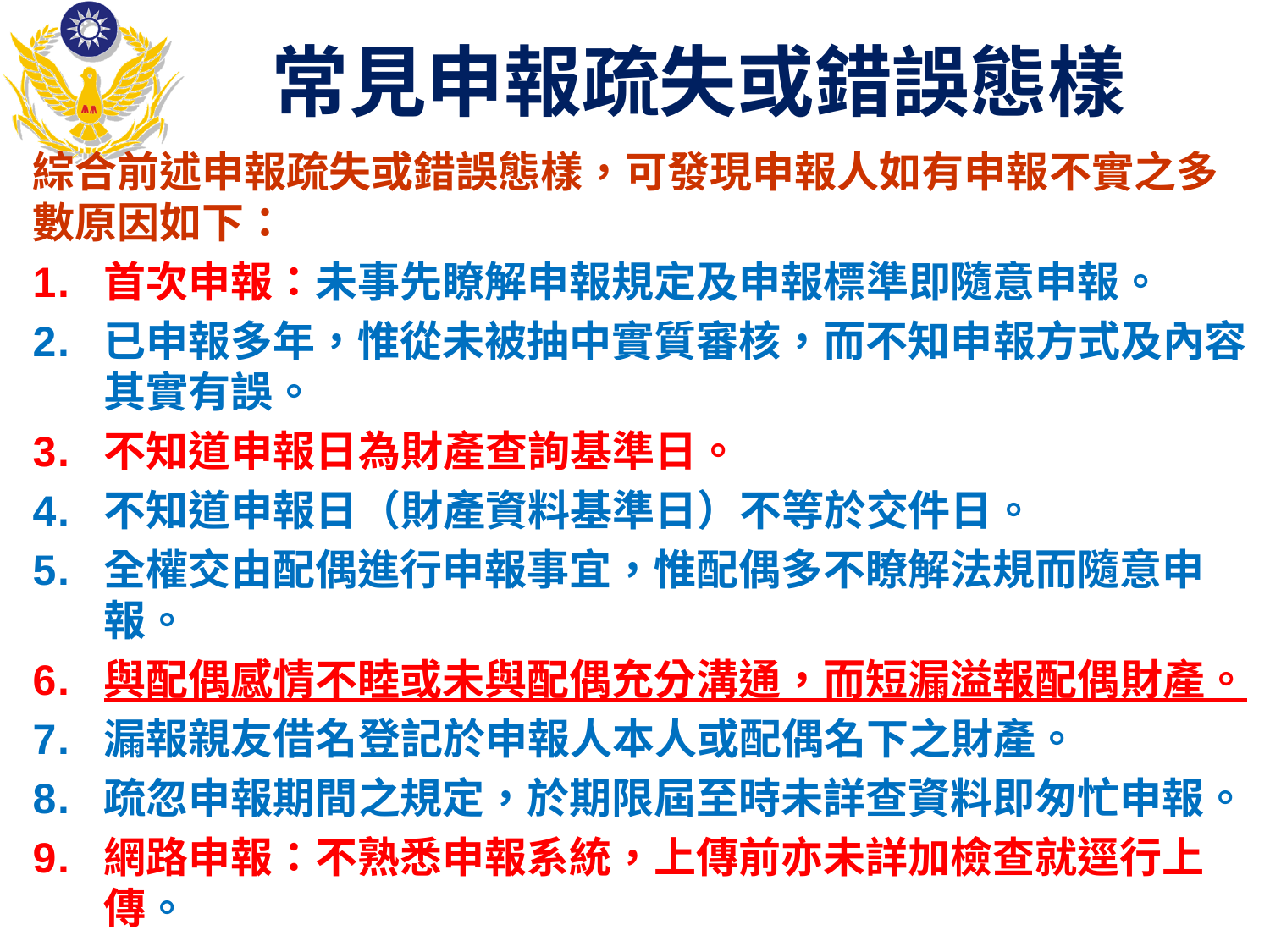

# 常見申報疏失或錯誤態樣
綜合前述申報疏失或錯誤態樣，可發現申報人如有申報不實之多數原因如下：
首次申報：未事先瞭解申報規定及申報標準即隨意申報。
已申報多年，惟從未被抽中實質審核，而不知申報方式及內容其實有誤。
不知道申報日為財產查詢基準日。
不知道申報日（財產資料基準日）不等於交件日。
全權交由配偶進行申報事宜，惟配偶多不瞭解法規而隨意申報。
與配偶感情不睦或未與配偶充分溝通，而短漏溢報配偶財產。
漏報親友借名登記於申報人本人或配偶名下之財產。
疏忽申報期間之規定，於期限屆至時未詳查資料即匆忙申報。
網路申報：不熟悉申報系統，上傳前亦未詳加檢查就逕行上傳。